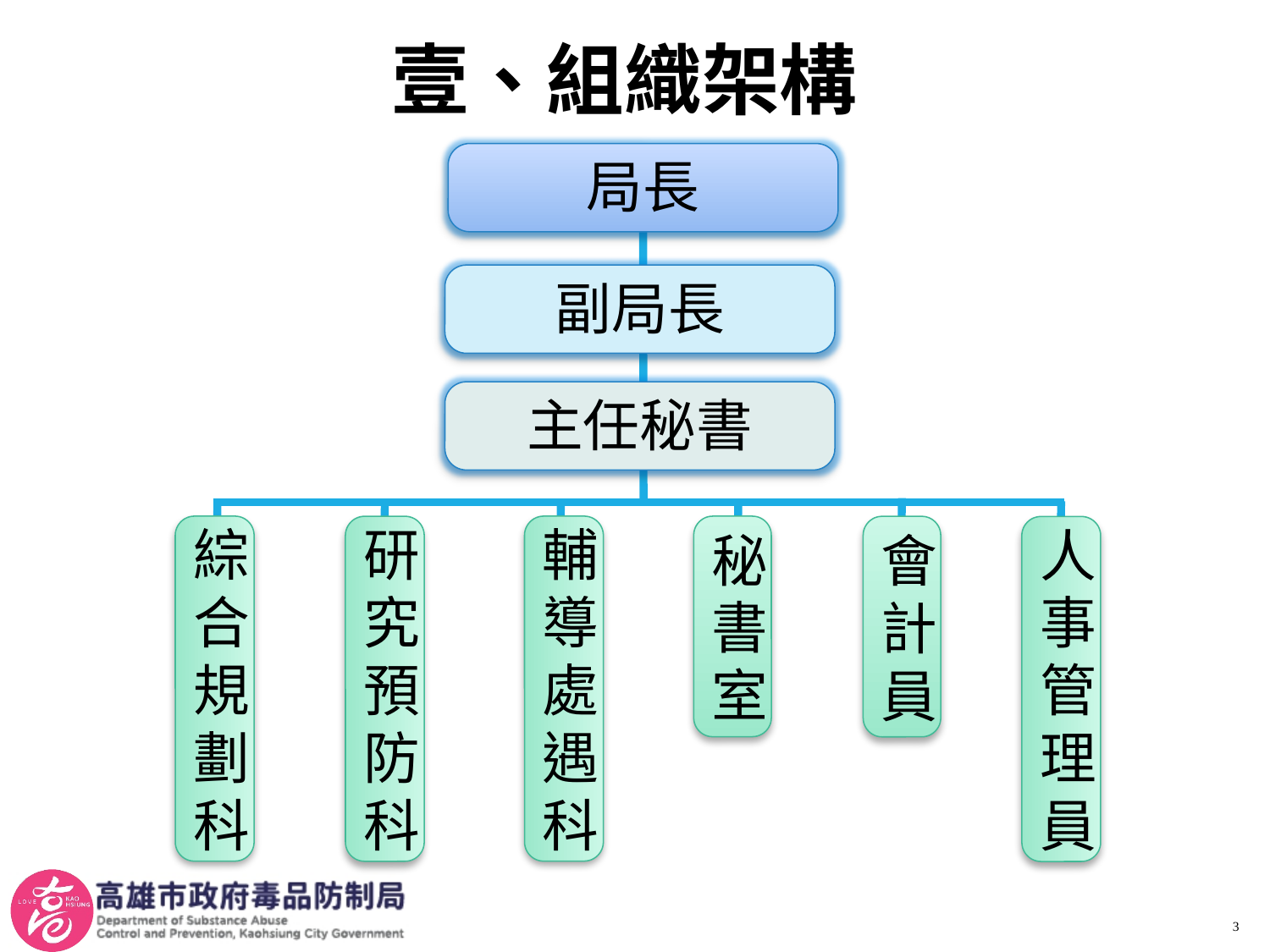

壹、組織架構
局長
秘書室
綜合規劃科
副局長
主任秘書
會計員
輔導處遇科
研究預防科
人事管理員
3